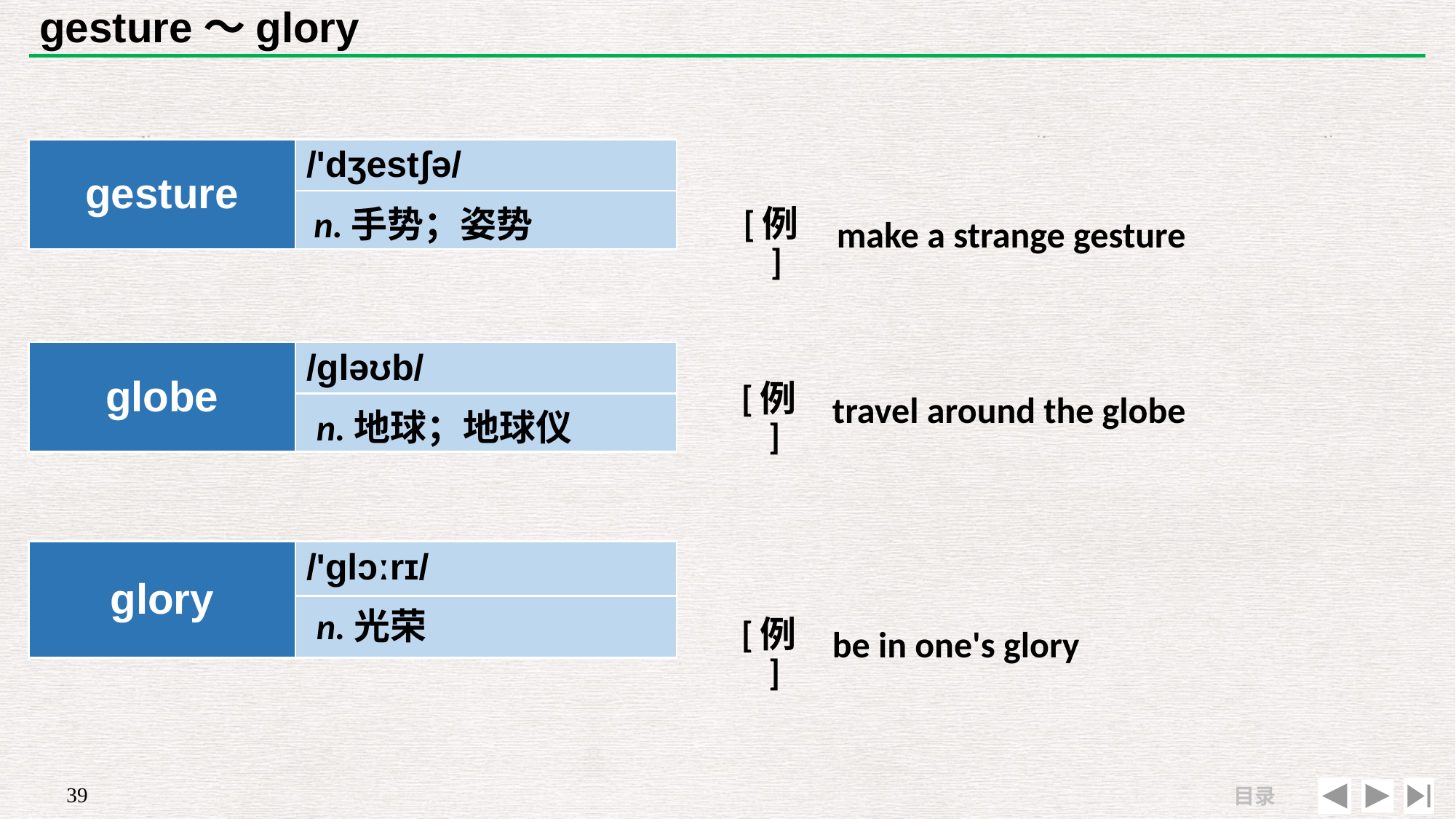

# gesture～glory

| gesture | /'dʒestʃə/ |
| --- | --- |
|  |  |
|  |  |
| --- | --- |
| [例] | make a strange gesture |
n.手势；姿势
|  |  |
| --- | --- |
| [例] | travel around the globe |
| globe | /ɡləʊb/ |
| --- | --- |
|  |  |
n.地球；地球仪
| glory | /'ɡlɔːrɪ/ |
| --- | --- |
|  |  |
|  |  |
| --- | --- |
| [例] | be in one's glory |
n.光荣